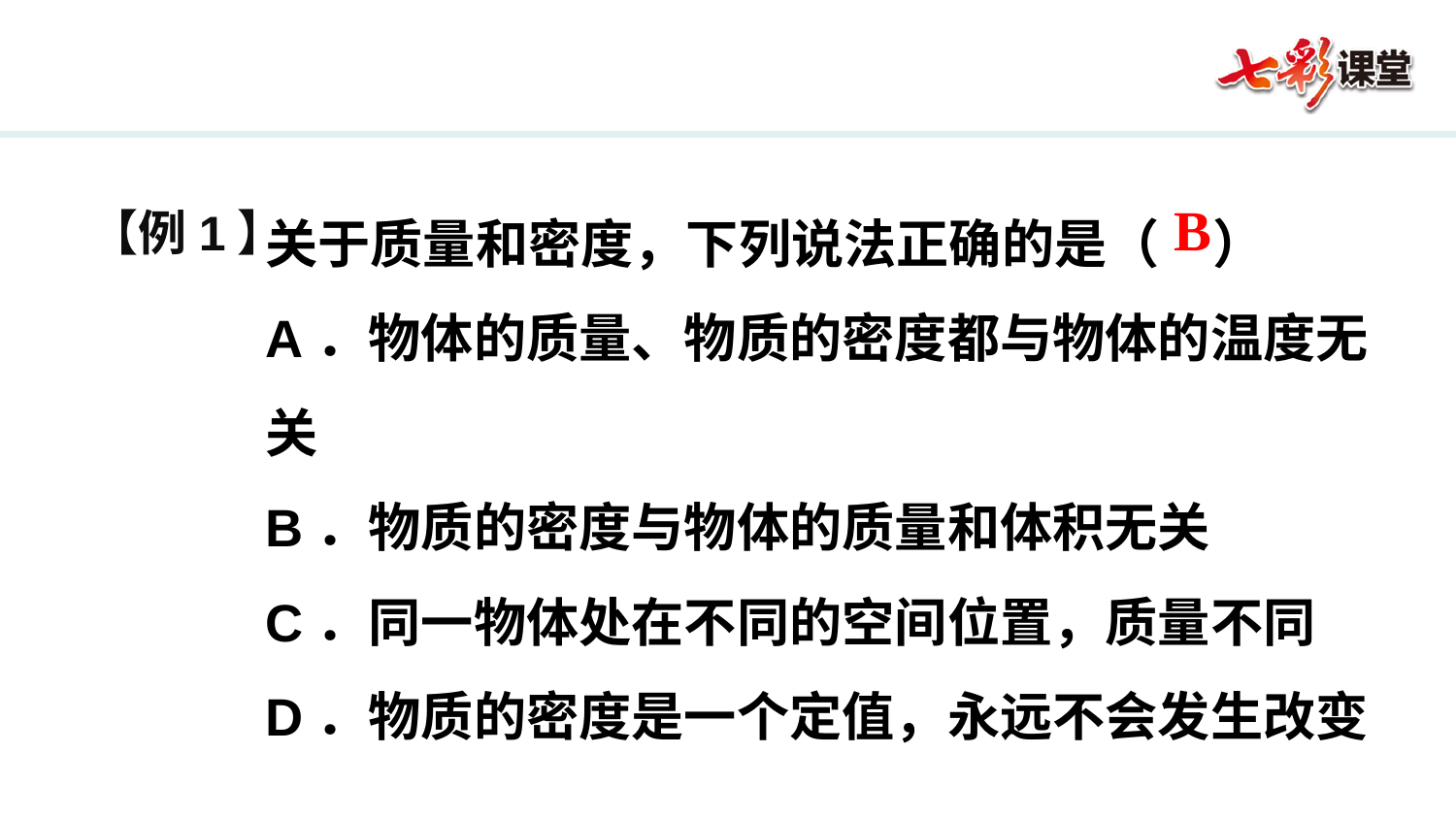

关于质量和密度，下列说法正确的是（　）
A．物体的质量、物质的密度都与物体的温度无关
B．物质的密度与物体的质量和体积无关
C．同一物体处在不同的空间位置，质量不同
D．物质的密度是一个定值，永远不会发生改变
B
【例1】